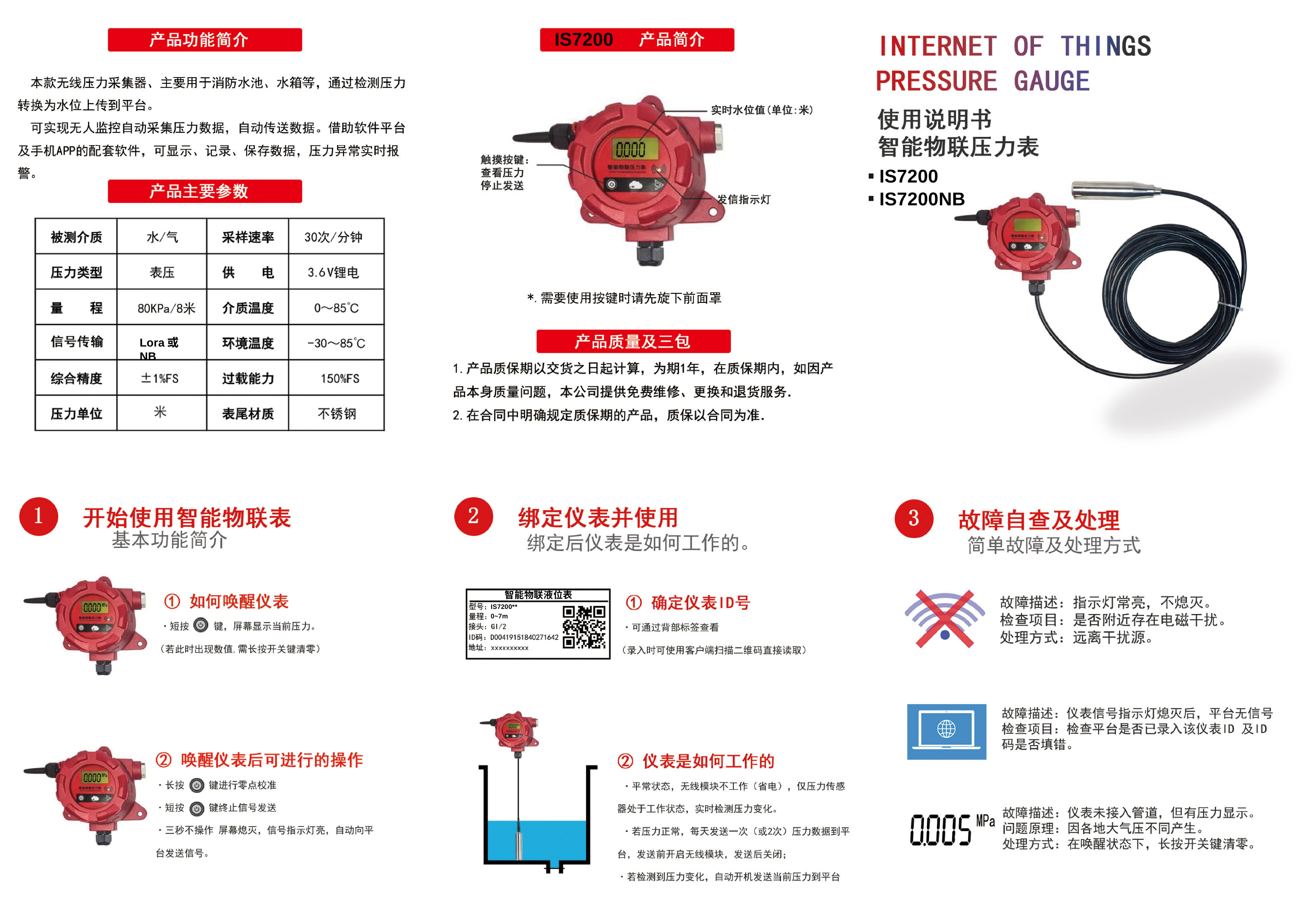

IS7200
IS7200  IS7200NB

Lora或NB
智能物联液位表
IS7200**
0~7m